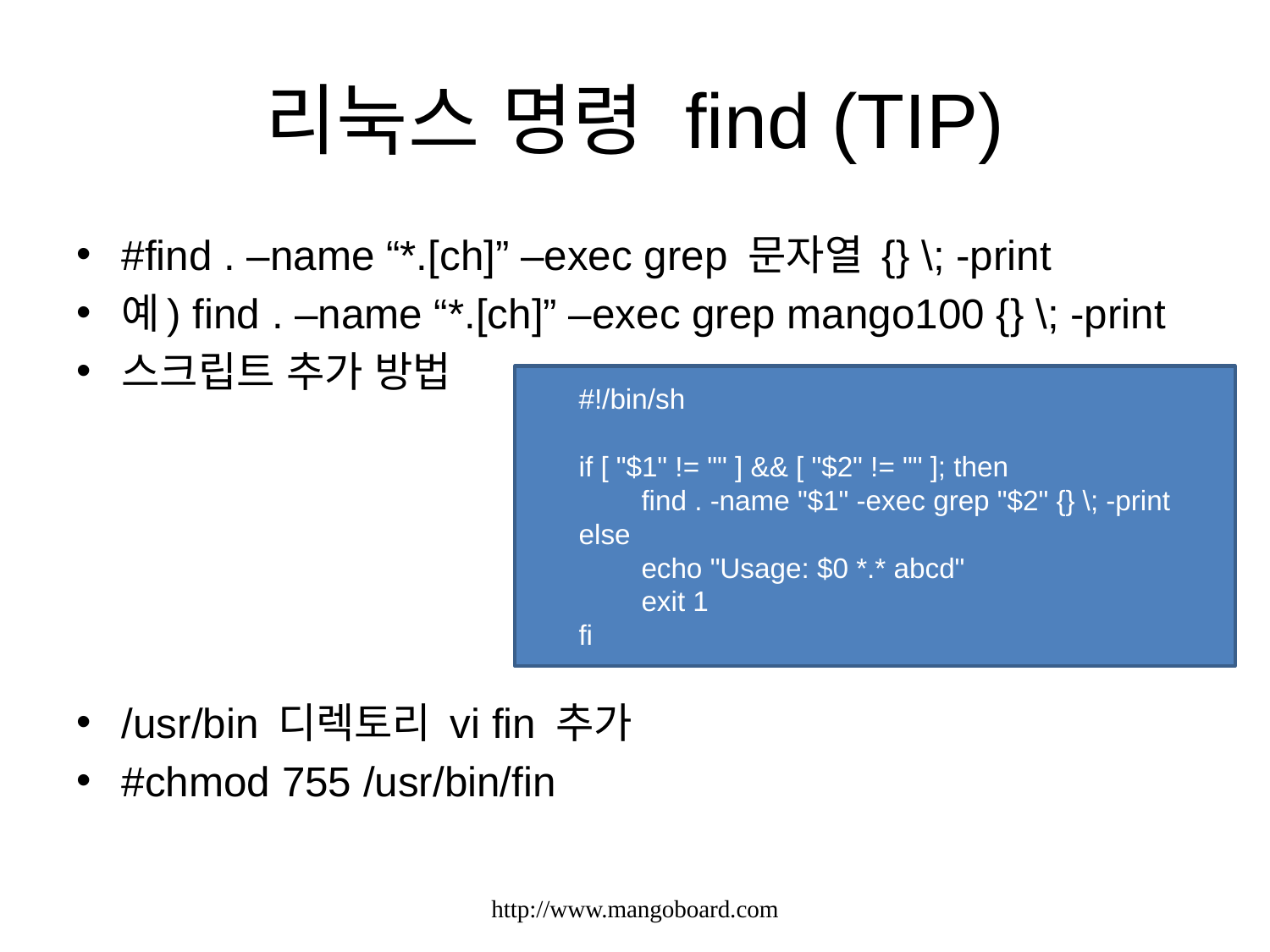

# 리눅스 명령 find (TIP)
#find . –name “*.[ch]” –exec grep 문자열 {} \; -print
예) find . –name “*.[ch]” –exec grep mango100 {} \; -print
스크립트 추가 방법

/usr/bin 디렉토리 vi fin 추가
#chmod 755 /usr/bin/fin

#!/bin/sh

if [ "$1" != "" ] && [ "$2" != "" ]; then
        find . -name "$1" -exec grep "$2" {} \; -print
else
        echo "Usage: $0 *.* abcd"
        exit 1
fi
http://www.mangoboard.com